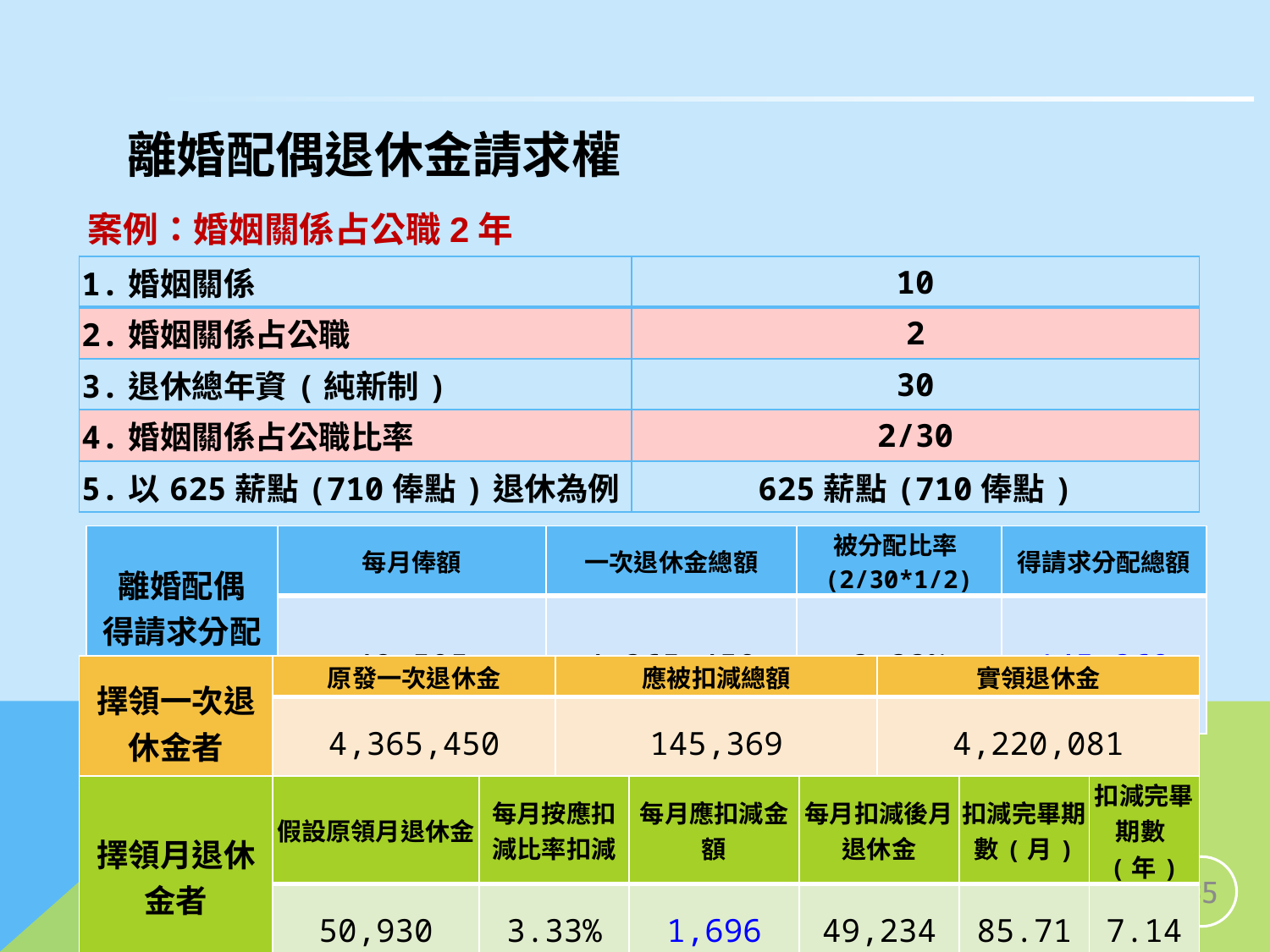

# 離婚配偶退休金請求權
案例：婚姻關係占公職2年
| 1.婚姻關係 | 10 |
| --- | --- |
| 2.婚姻關係占公職 | 2 |
| 3.退休總年資(純新制) | 30 |
| 4.婚姻關係占公職比率 | 2/30 |
| 5.以625薪點(710俸點)退休為例 | 625薪點(710俸點) |
| 離婚配偶 得請求分配總額 | 每月俸額 | 一次退休金總額 | 被分配比率(2/30\*1/2) | 得請求分配總額 |
| --- | --- | --- | --- | --- |
|  | 48,505 | 4,365,450 | 3.33% | 145,369 |
| 擇領一次退休金者 | 原發一次退休金 | 應被扣減總額 | 實領退休金 |
| --- | --- | --- | --- |
|  | 4,365,450 | 145,369 | 4,220,081 |
| 擇領月退休金者 | 假設原領月退休金 | 每月按應扣減比率扣減 | 每月應扣減金額 | 每月扣減後月退休金 | 扣減完畢期數(月) | 扣減完畢期數(年) |
| --- | --- | --- | --- | --- | --- | --- |
|  | 50,930 | 3.33% | 1,696 | 49,234 | 85.71 | 7.14 |
35